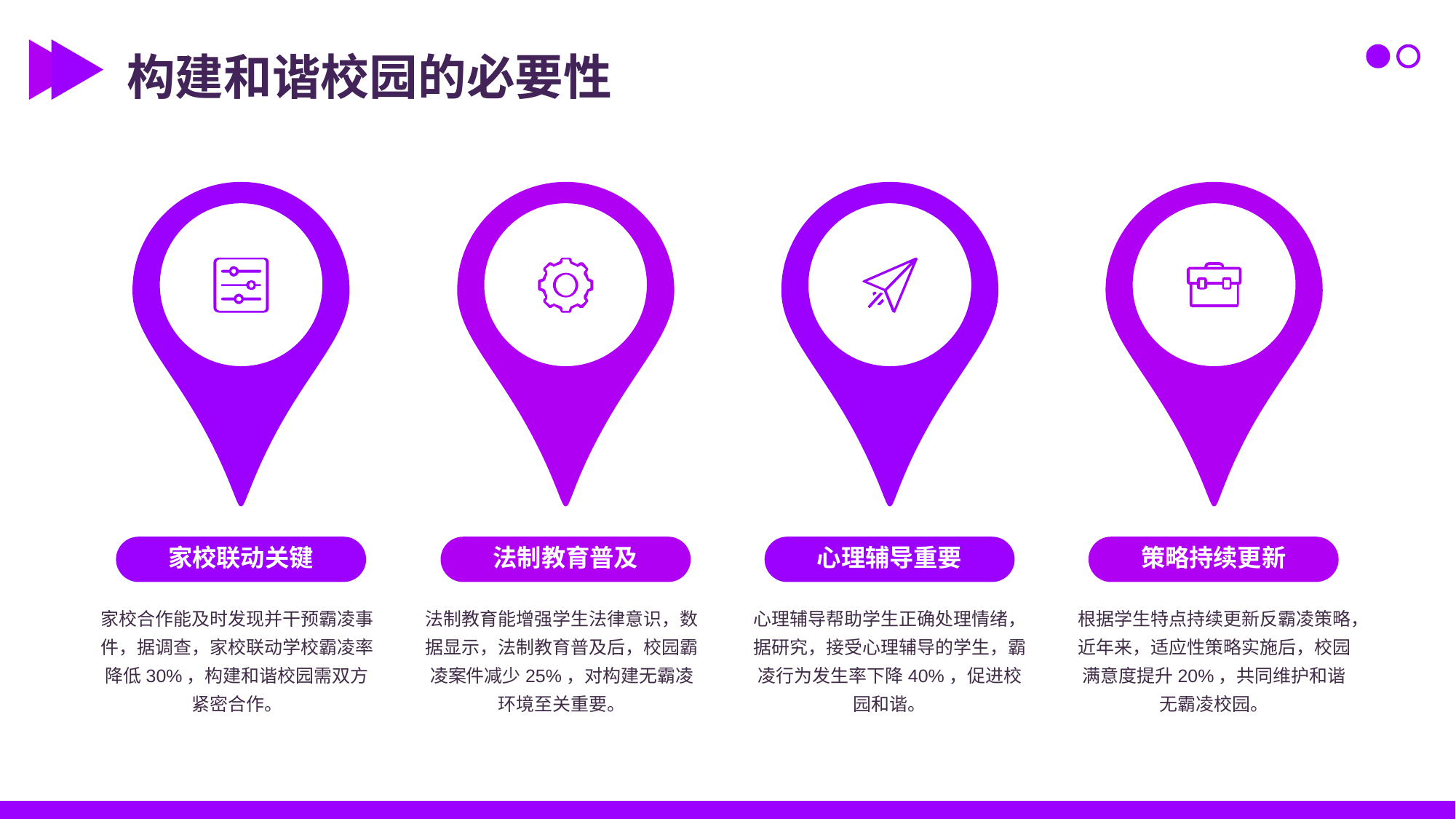

构建和谐校园的必要性

家校联动关键
法制教育普及
心理辅导重要
策略持续更新

家校合作能及时发现并干预霸凌事件，据调查，家校联动学校霸凌率降低30%，构建和谐校园需双方紧密合作。
法制教育能增强学生法律意识，数据显示，法制教育普及后，校园霸凌案件减少25%，对构建无霸凌环境至关重要。
心理辅导帮助学生正确处理情绪，据研究，接受心理辅导的学生，霸凌行为发生率下降40%，促进校园和谐。
根据学生特点持续更新反霸凌策略，近年来，适应性策略实施后，校园满意度提升20%，共同维护和谐无霸凌校园。